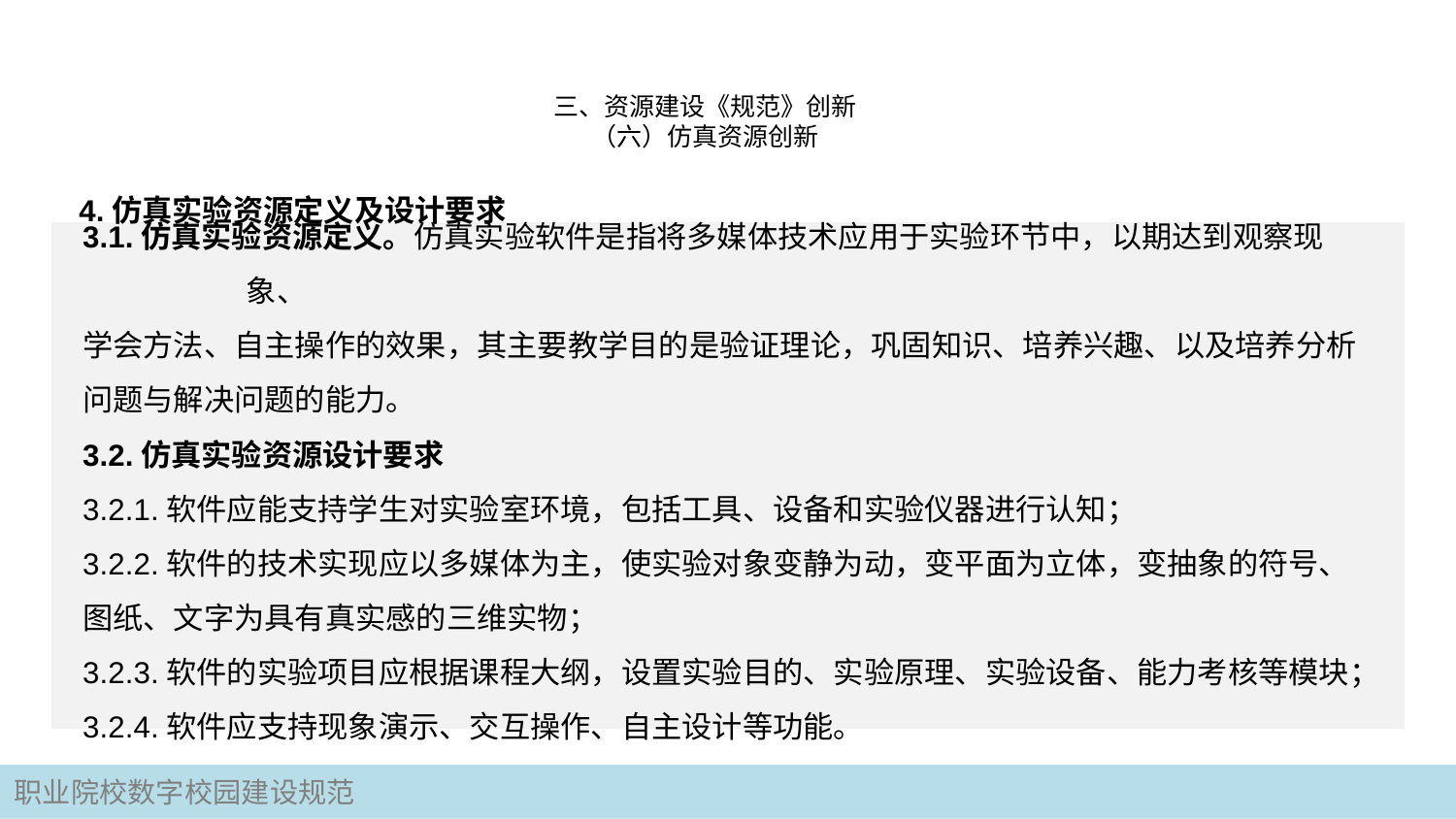

# 三、资源建设《规范》创新 （六）仿真资源创新
4.仿真实验资源定义及设计要求
3.1.仿真实验资源定义。仿真实验软件是指将多媒体技术应用于实验环节中，以期达到观察现象、
学会方法、自主操作的效果，其主要教学目的是验证理论，巩固知识、培养兴趣、以及培养分析
问题与解决问题的能力。
3.2.仿真实验资源设计要求
3.2.1.软件应能支持学生对实验室环境，包括工具、设备和实验仪器进行认知；
3.2.2.软件的技术实现应以多媒体为主，使实验对象变静为动，变平面为立体，变抽象的符号、
图纸、文字为具有真实感的三维实物；
3.2.3.软件的实验项目应根据课程大纲，设置实验目的、实验原理、实验设备、能力考核等模块；
3.2.4.软件应支持现象演示、交互操作、自主设计等功能。

职业院校数字校园建设规范